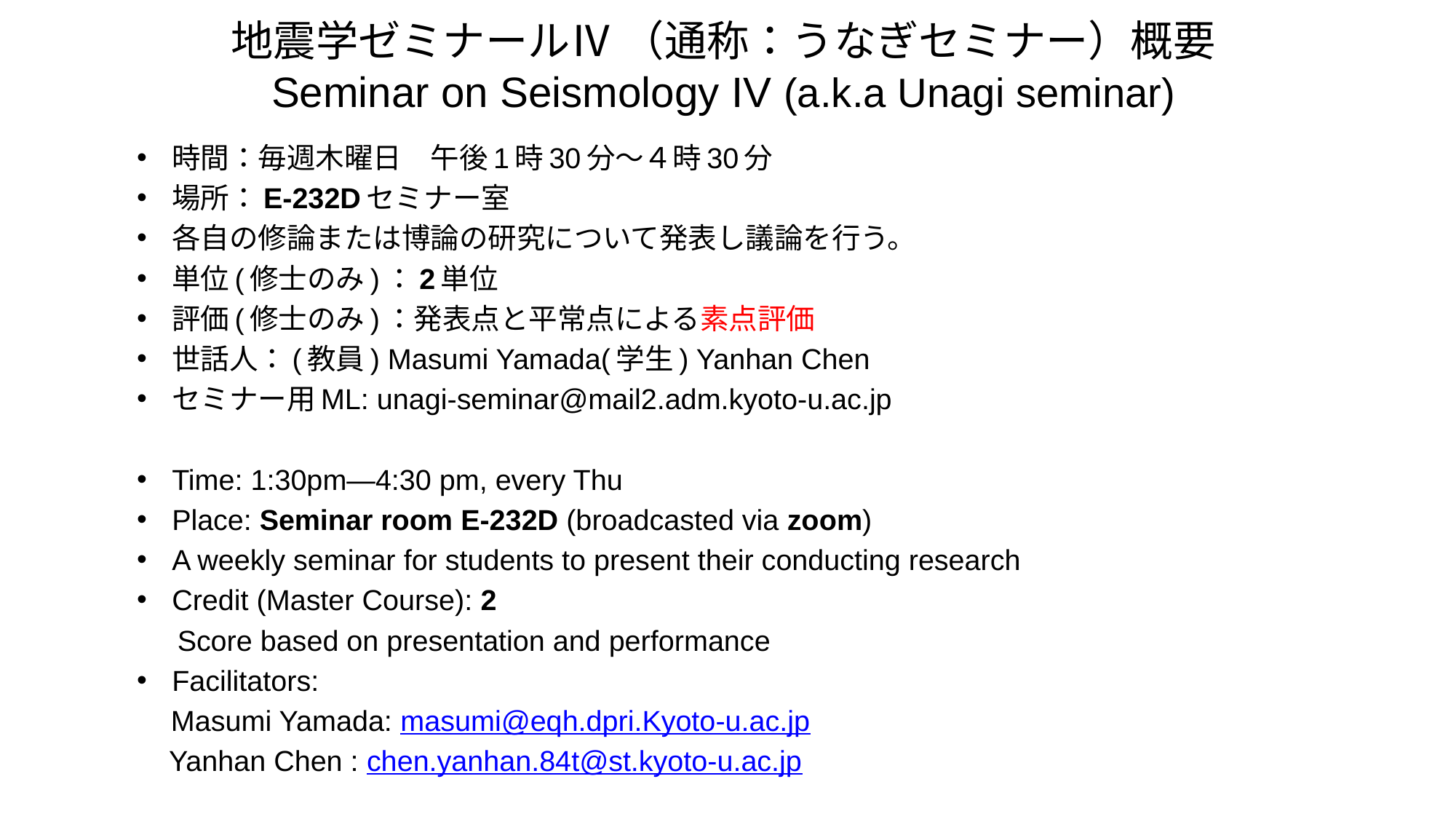

# 地震学ゼミナールⅣ （通称：うなぎセミナー）概要 Seminar on Seismology IV (a.k.a Unagi seminar)
時間：毎週木曜日　午後1時30分～４時30分
場所：E-232Dセミナー室
各自の修論または博論の研究について発表し議論を行う。
単位(修士のみ)：2単位
評価(修士のみ)：発表点と平常点による素点評価
世話人：(教員) Masumi Yamada(学生) Yanhan Chen
セミナー用ML: unagi-seminar@mail2.adm.kyoto-u.ac.jp

Time: 1:30pm—4:30 pm, every Thu
Place: Seminar room E-232D (broadcasted via zoom)
A weekly seminar for students to present their conducting research
Credit (Master Course): 2
　 Score based on presentation and performance
Facilitators:
　Masumi Yamada: masumi@eqh.dpri.Kyoto-u.ac.jp
    Yanhan Chen : chen.yanhan.84t@st.kyoto-u.ac.jp